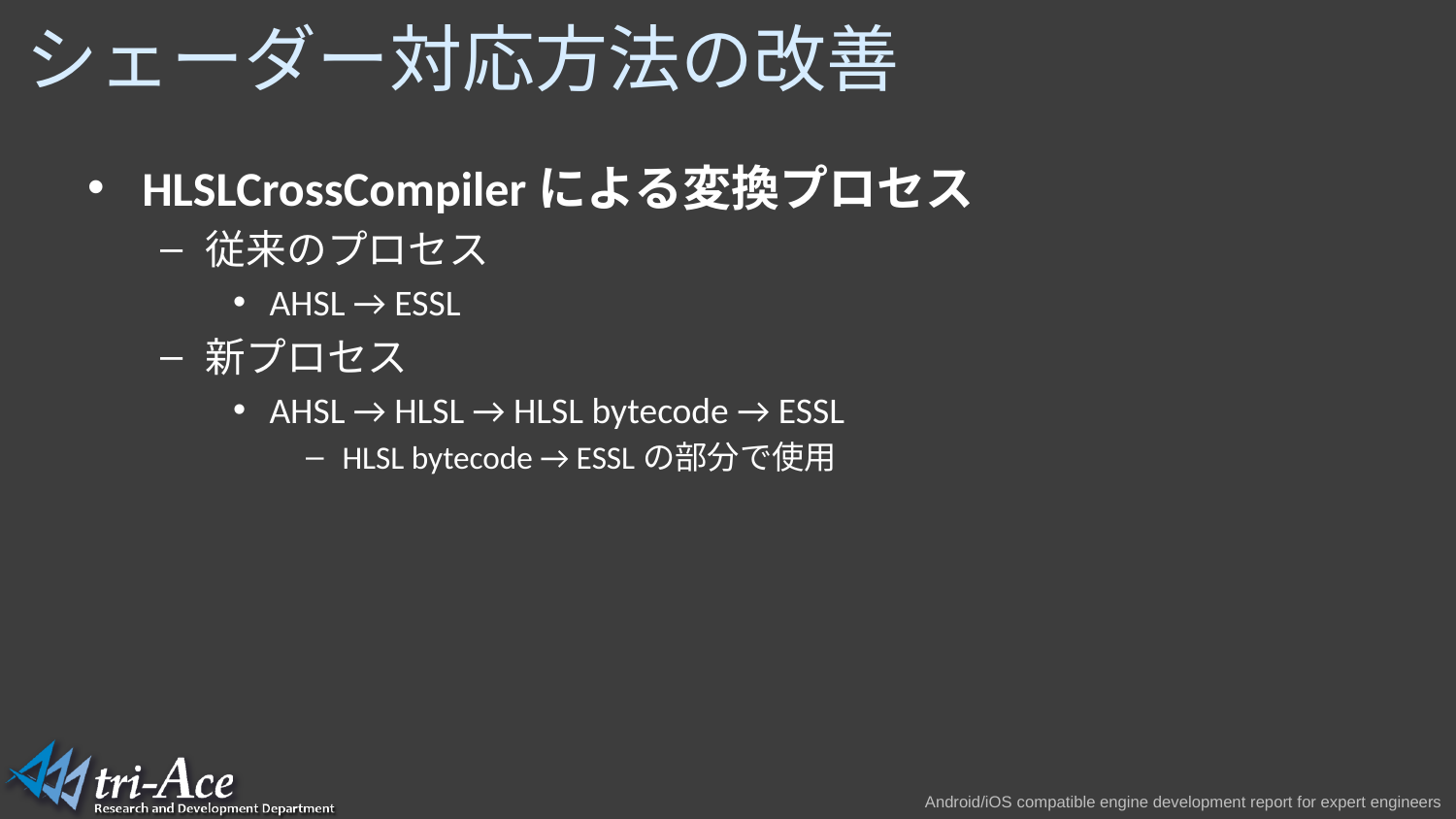

# シェーダー対応方法の改善
HLSLCrossCompilerによる変換プロセス
従来のプロセス
AHSL → ESSL
新プロセス
AHSL → HLSL → HLSL bytecode → ESSL
HLSL bytecode → ESSLの部分で使用